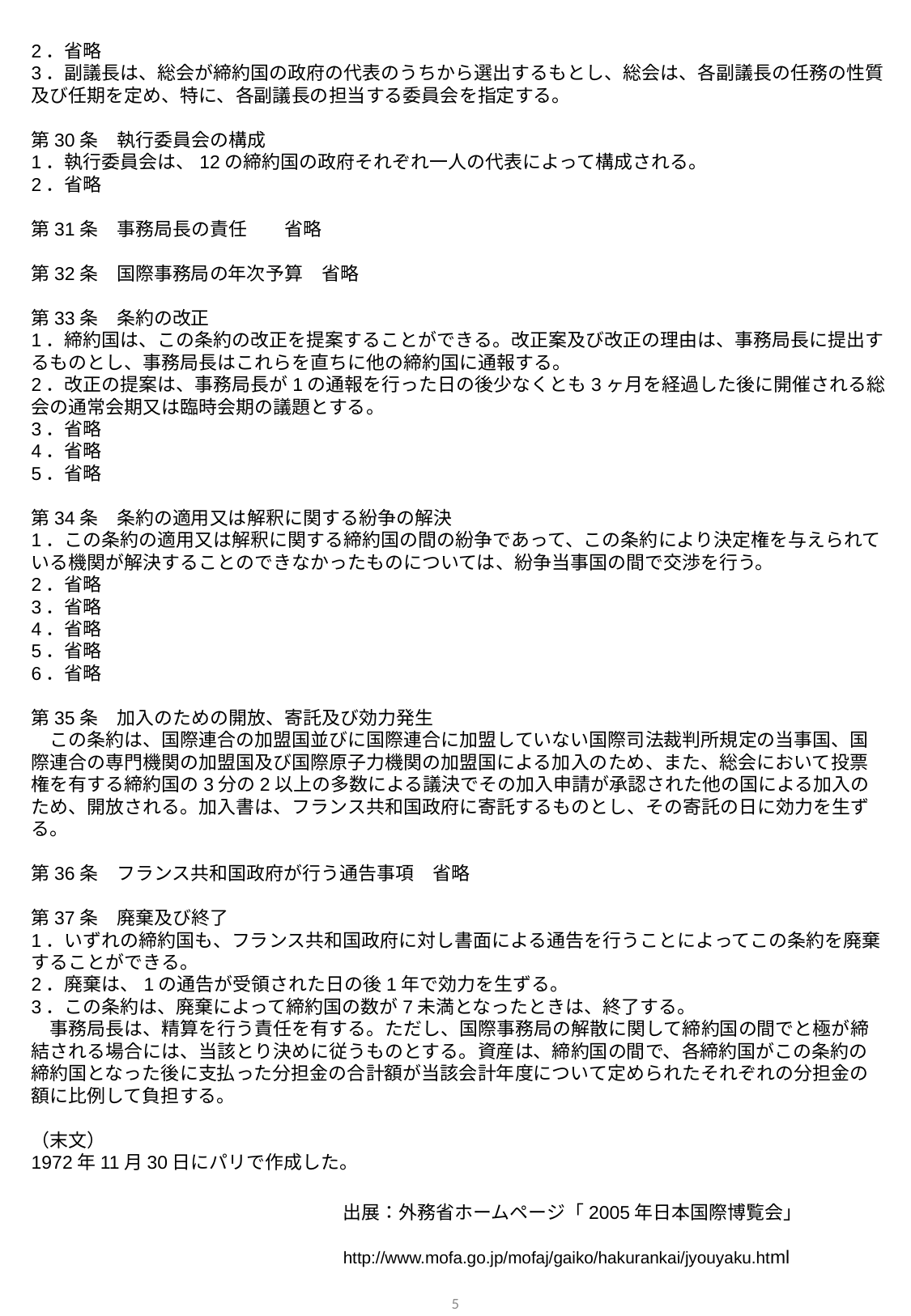

2．省略
3．副議長は、総会が締約国の政府の代表のうちから選出するもとし、総会は、各副議長の任務の性質及び任期を定め、特に、各副議長の担当する委員会を指定する。

第30条　執行委員会の構成
1．執行委員会は、12の締約国の政府それぞれ一人の代表によって構成される。
2．省略

第31条　事務局長の責任　　省略

第32条　国際事務局の年次予算　省略

第33条　条約の改正
1．締約国は、この条約の改正を提案することができる。改正案及び改正の理由は、事務局長に提出するものとし、事務局長はこれらを直ちに他の締約国に通報する。
2．改正の提案は、事務局長が1の通報を行った日の後少なくとも3ヶ月を経過した後に開催される総会の通常会期又は臨時会期の議題とする。
3．省略
4．省略
5．省略

第34条　条約の適用又は解釈に関する紛争の解決
1．この条約の適用又は解釈に関する締約国の間の紛争であって、この条約により決定権を与えられている機関が解決することのできなかったものについては、紛争当事国の間で交渉を行う。
2．省略
3．省略
4．省略
5．省略
6．省略

第35条　加入のための開放、寄託及び効力発生
　この条約は、国際連合の加盟国並びに国際連合に加盟していない国際司法裁判所規定の当事国、国際連合の専門機関の加盟国及び国際原子力機関の加盟国による加入のため、また、総会において投票権を有する締約国の3分の2以上の多数による議決でその加入申請が承認された他の国による加入のため、開放される。加入書は、フランス共和国政府に寄託するものとし、その寄託の日に効力を生ずる。

第36条　フランス共和国政府が行う通告事項　省略

第37条　廃棄及び終了
1．いずれの締約国も、フランス共和国政府に対し書面による通告を行うことによってこの条約を廃棄することができる。
2．廃棄は、1の通告が受領された日の後1年で効力を生ずる。
3．この条約は、廃棄によって締約国の数が7未満となったときは、終了する。
　事務局長は、精算を行う責任を有する。ただし、国際事務局の解散に関して締約国の間でと極が締結される場合には、当該とり決めに従うものとする。資産は、締約国の間で、各締約国がこの条約の締約国となった後に支払った分担金の合計額が当該会計年度について定められたそれぞれの分担金の額に比例して負担する。

（末文）
1972年11月30日にパリで作成した。
出展：外務省ホームページ「2005年日本国際博覧会」
　　　　　http://www.mofa.go.jp/mofaj/gaiko/hakurankai/jyouyaku.html
5